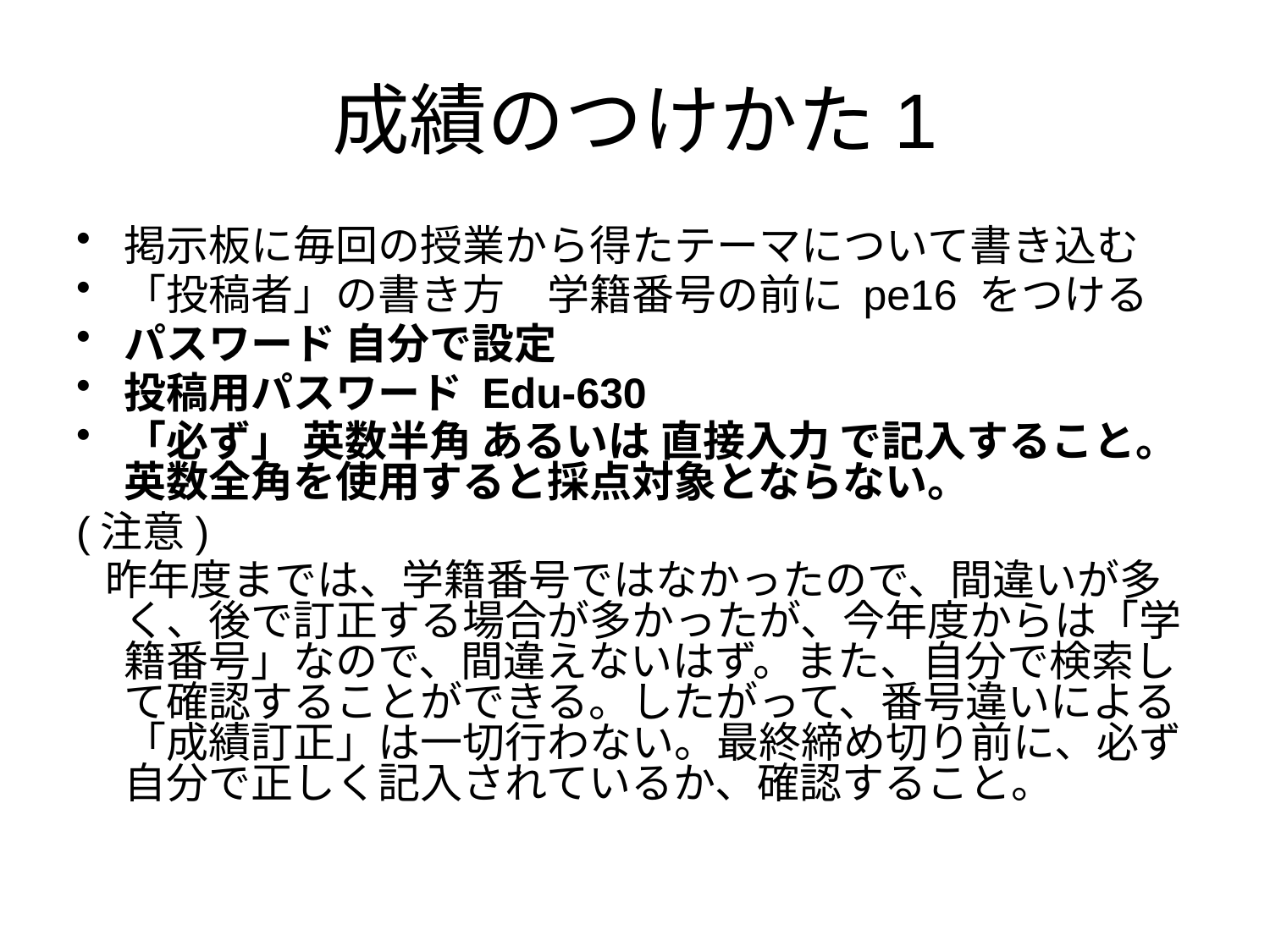

# 成績のつけかた1
掲示板に毎回の授業から得たテーマについて書き込む
「投稿者」の書き方　学籍番号の前に pe16 をつける
パスワード 自分で設定
投稿用パスワード Edu-630
「必ず」 英数半角 あるいは 直接入力 で記入すること。英数全角を使用すると採点対象とならない。
(注意)
  昨年度までは、学籍番号ではなかったので、間違いが多く、後で訂正する場合が多かったが、今年度からは「学籍番号」なので、間違えないはず。また、自分で検索して確認することができる。したがって、番号違いによる「成績訂正」は一切行わない。最終締め切り前に、必ず自分で正しく記入されているか、確認すること。